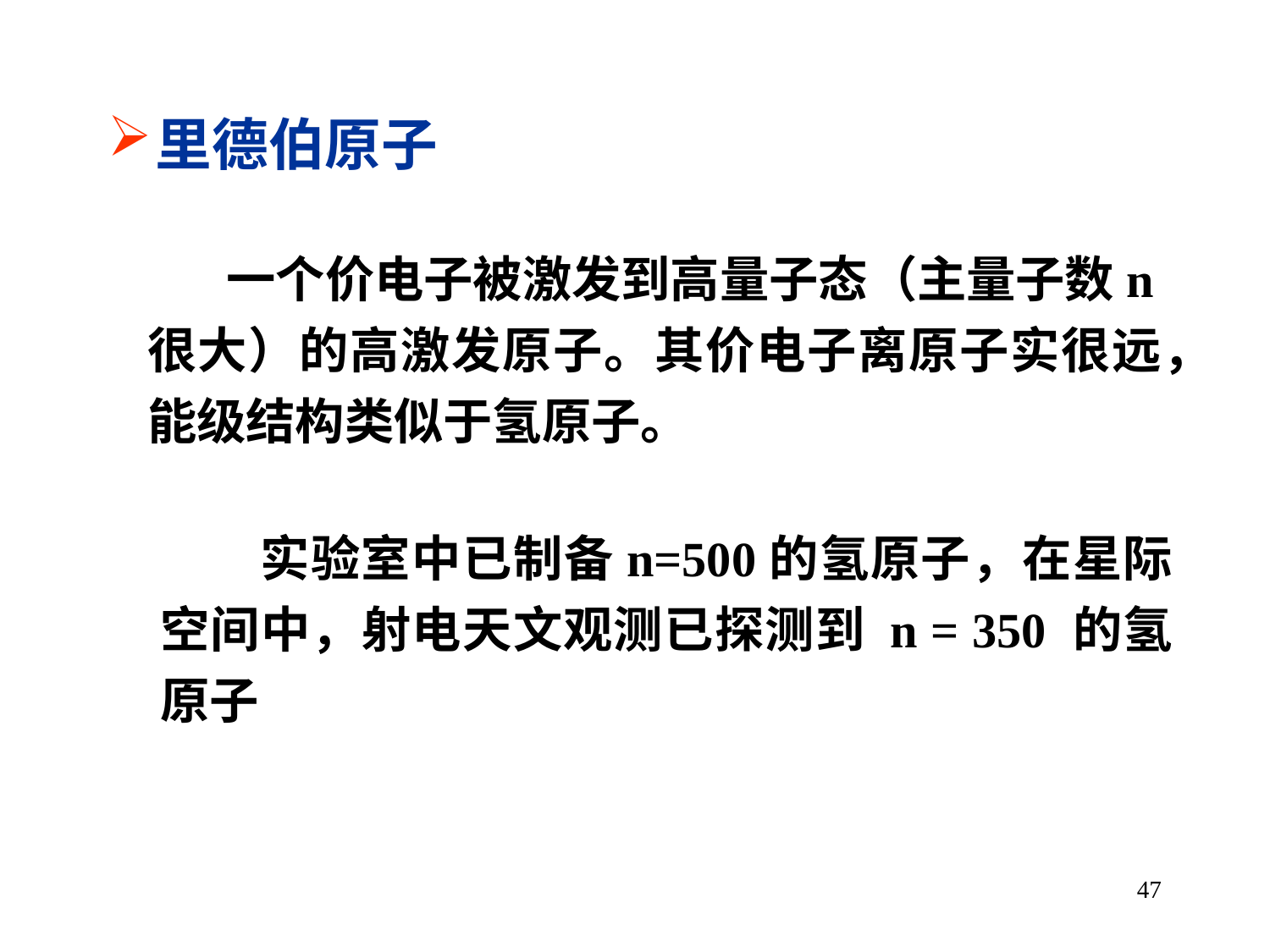

里德伯原子
      一个价电子被激发到高量子态（主量子数n很大）的高激发原子。其价电子离原子实很远，能级结构类似于氢原子。
       实验室中已制备n=500的氢原子，在星际空间中，射电天文观测已探测到 n = 350 的氢原子
47